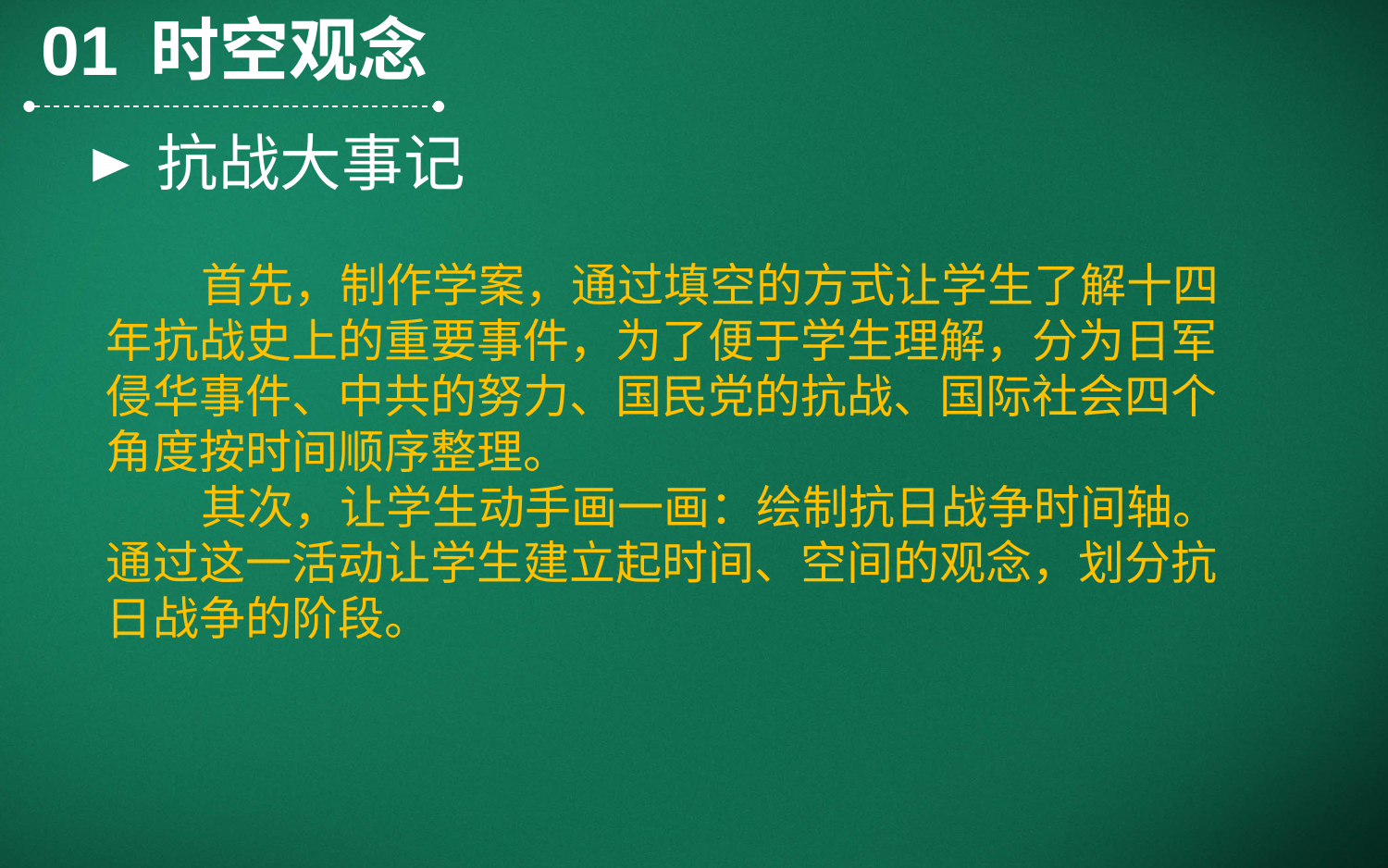

01 时空观念
抗战大事记

        首先，制作学案，通过填空的方式让学生了解十四年抗战史上的重要事件，为了便于学生理解，分为日军侵华事件、中共的努力、国民党的抗战、国际社会四个角度按时间顺序整理。
        其次，让学生动手画一画：绘制抗日战争时间轴。通过这一活动让学生建立起时间、空间的观念，划分抗日战争的阶段。